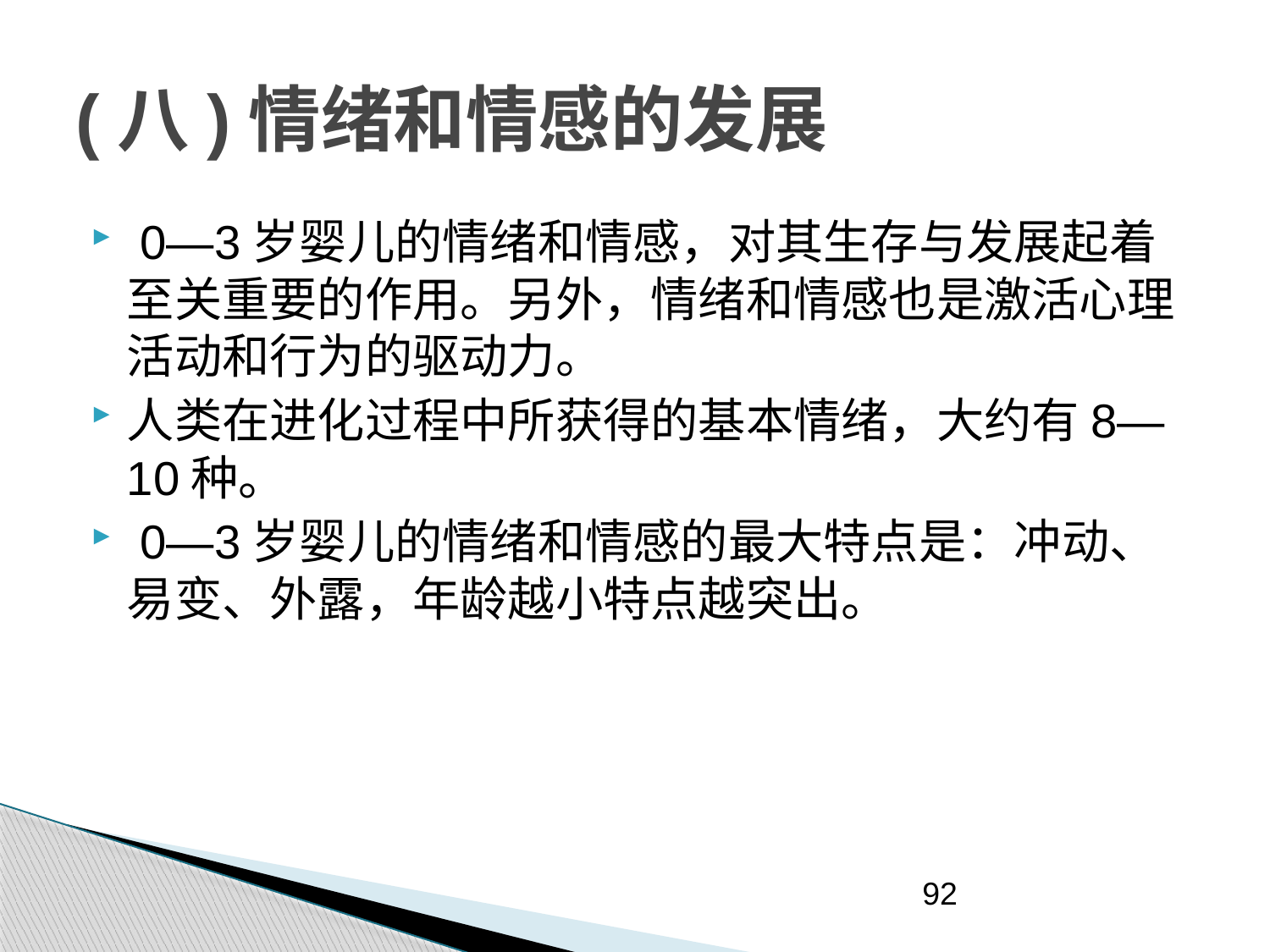

(八)情绪和情感的发展
 0—3岁婴儿的情绪和情感，对其生存与发展起着至关重要的作用。另外，情绪和情感也是激活心理活动和行为的驱动力。
人类在进化过程中所获得的基本情绪，大约有8—10种。
 0—3岁婴儿的情绪和情感的最大特点是：冲动、易变、外露，年龄越小特点越突出。
92